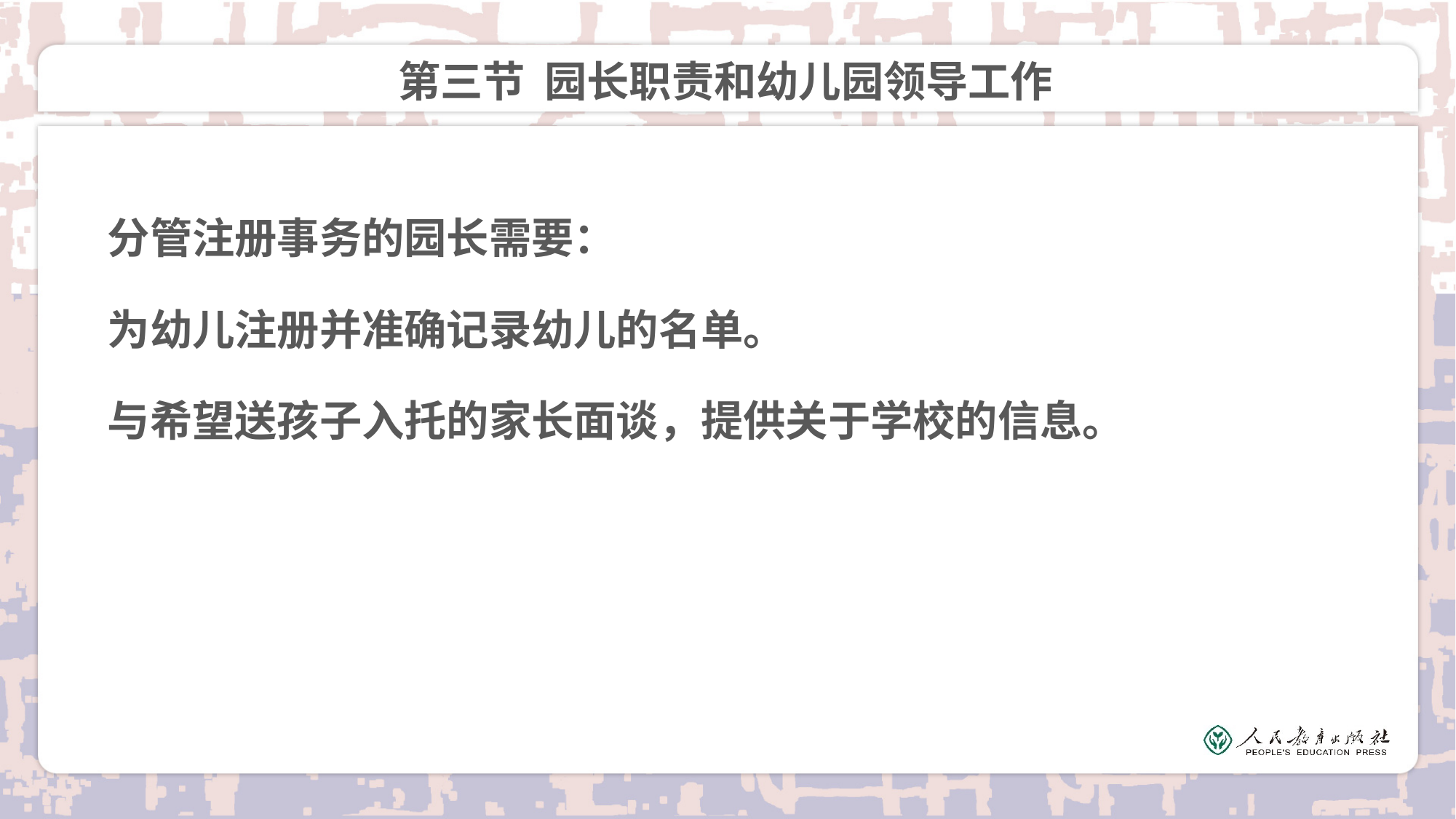

# 第三节  园长职责和幼儿园领导工作
分管注册事务的园长需要：
为幼儿注册并准确记录幼儿的名单。
与希望送孩子入托的家长面谈，提供关于学校的信息。